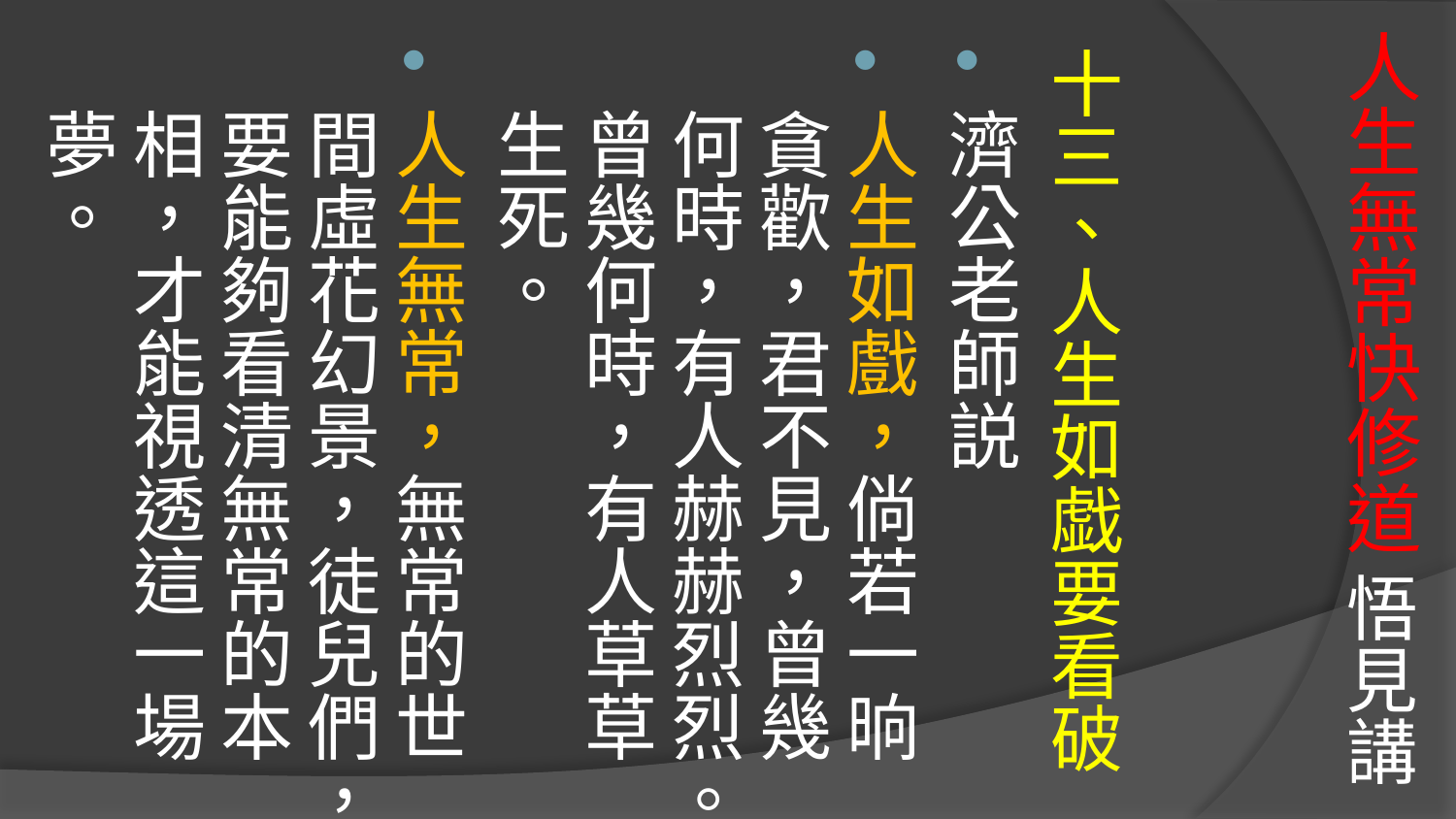

# 人生無常快修道 悟見講
十三、人生如戯要看破
濟公老師説
人生如戲，倘若一晌貪歡，君不見，曾幾何時，有人赫赫烈烈。曾幾何時，有人草草生死。
人生無常，無常的世間虛花幻景，徒兒們，要能夠看清無常的本相，才能視透這一場夢。